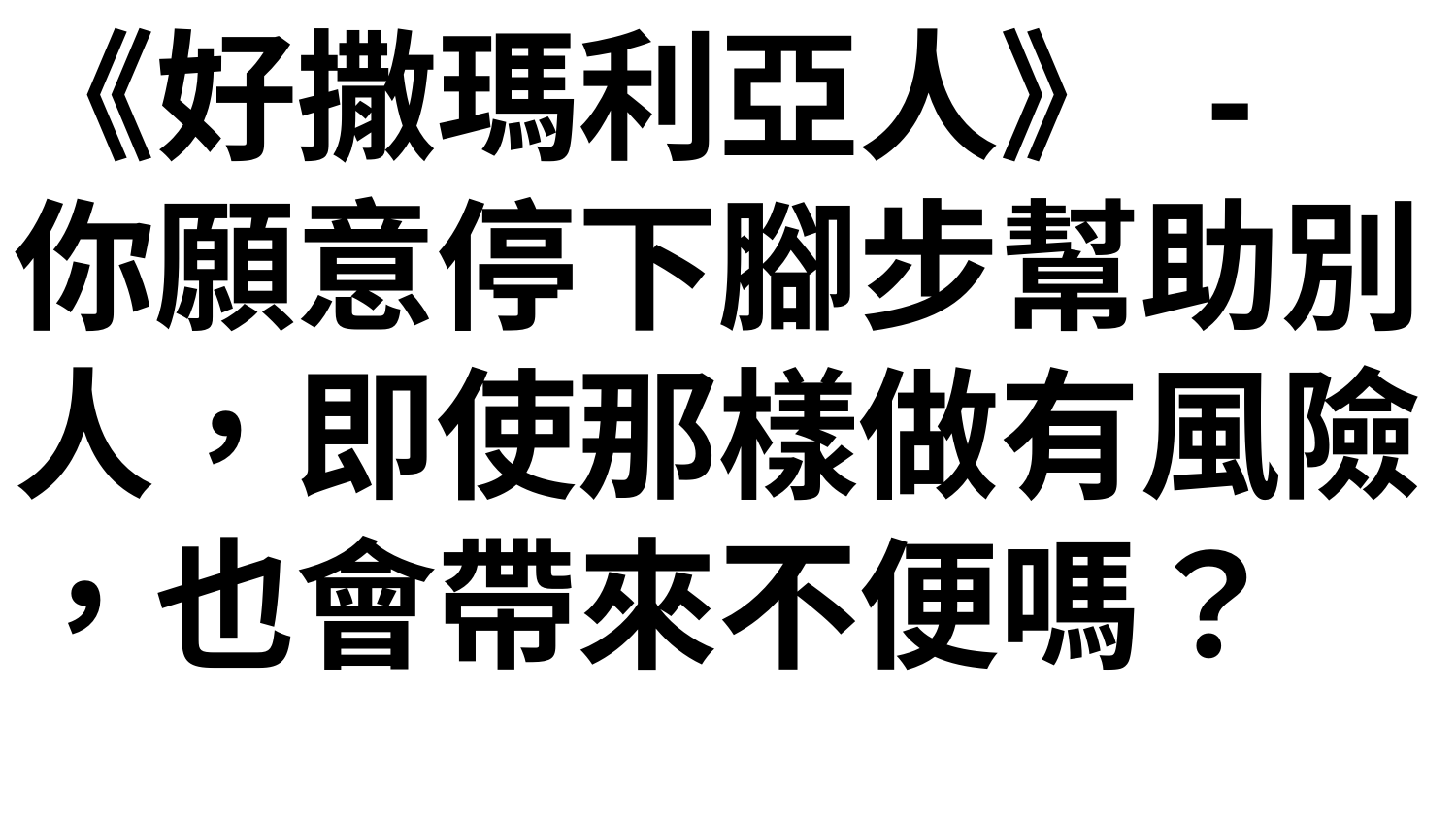

《好撒瑪利亞人》 -
你願意停下腳步幫助別人，即使那樣做有風險
，也會帶來不便嗎？